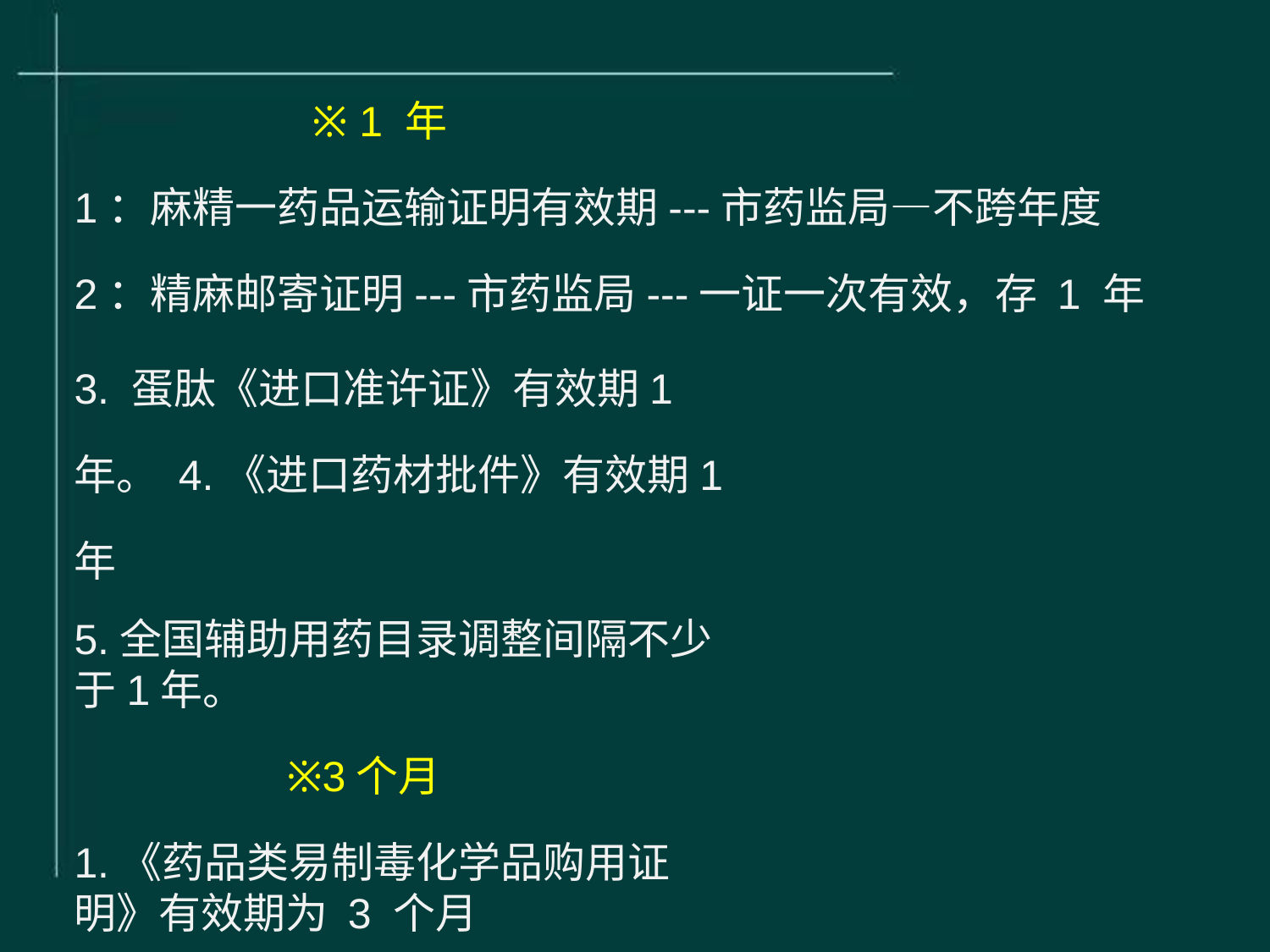

※ 1 年
1：麻精一药品运输证明有效期---市药监局—不跨年度
2：精麻邮寄证明---市药监局---一证一次有效，存 1 年
3. 蛋肽《进口准许证》有效期1年。 4.《进口药材批件》有效期1年
5.全国辅助用药目录调整间隔不少于1年。
※3个月
1.《药品类易制毒化学品购用证明》有效期为 3 个月
2 蛋肽《出口准许证》--不跨年度）--次使用（因故延期，  可办一次延期换证）